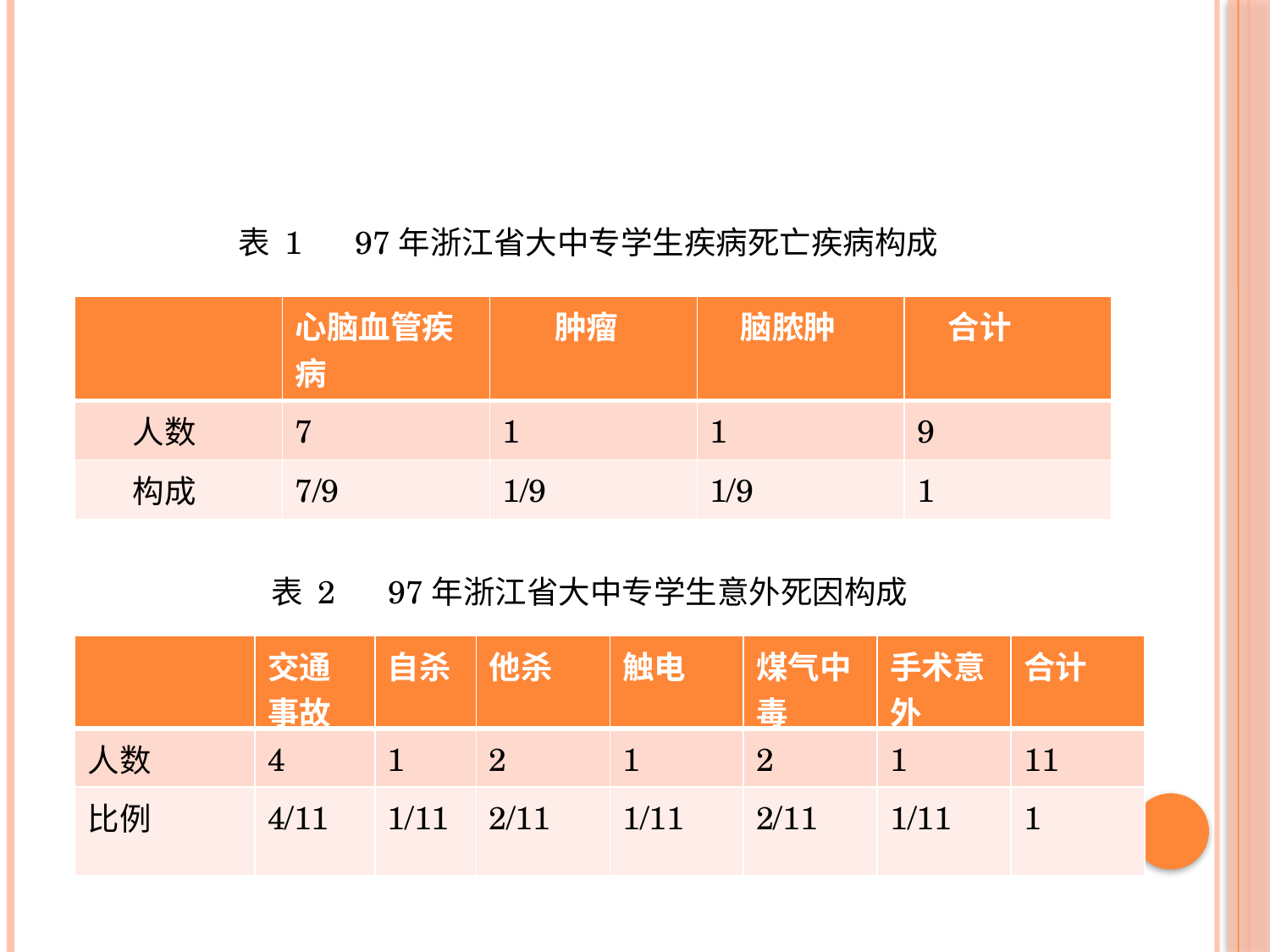

#
      表 1      97年浙江省大中专学生疾病死亡疾病构成
|  | 心脑血管疾病 | 肿瘤 | 脑脓肿 | 合计 |
| --- | --- | --- | --- | --- |
| 人数 | 7 | 1 | 1 | 9 |
| 构成 | 7/9 | 1/9 | 1/9 | 1 |
            表 2      97年浙江省大中专学生意外死因构成
|  | 交通 事故 | 自杀 | 他杀 | 触电 | 煤气中毒 | 手术意外 | 合计 |
| --- | --- | --- | --- | --- | --- | --- | --- |
| 人数 | 4 | 1 | 2 | 1 | 2 | 1 | 11 |
| 比例 | 4/11 | 1/11 | 2/11 | 1/11 | 2/11 | 1/11 | 1 |